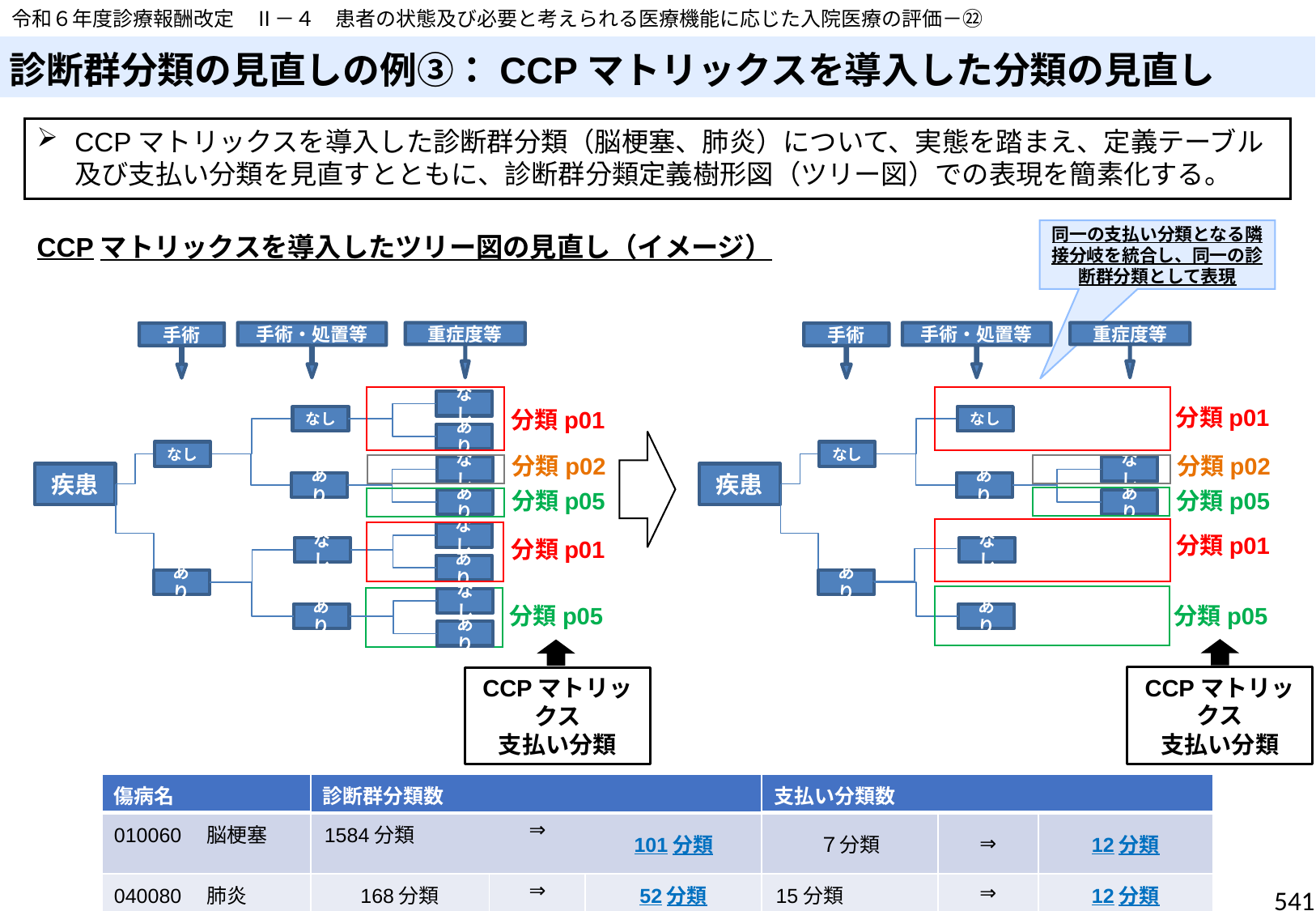

令和６年度診療報酬改定　Ⅱ－４　患者の状態及び必要と考えられる医療機能に応じた入院医療の評価－㉒
# 診断群分類の見直しの例③：CCPマトリックスを導入した分類の見直し
CCPマトリックスを導入した診断群分類（脳梗塞、肺炎）について、実態を踏まえ、定義テーブル及び支払い分類を見直すとともに、診断群分類定義樹形図（ツリー図）での表現を簡素化する。
同一の支払い分類となる隣接分岐を統合し、同一の診断群分類として表現
CCPマトリックスを導入したツリー図の見直し（イメージ）
手術・処置等
重症度等
手術
なし
分類p01
なし
あり
なし
なし
疾患
あり
あり
なし
なし
あり
あり
なし
あり
あり
CCPマトリックス
支払い分類

分類p02

分類p05

分類p01
分類p05

手術・処置等
重症度等
手術
分類p01
なし
なし
なし
疾患
あり
あり
なし
あり
あり
CCPマトリックス
支払い分類
分類p02
分類p05
分類p01
分類p05

| 傷病名 | 診断群分類数 |  |  | 支払い分類数 |  |  |
| --- | --- | --- | --- | --- | --- | --- |
| 010060　脳梗塞 | 1584分類 | ⇒ | 101分類 | ７分類 | ⇒ | 12分類 |
| 040080　肺炎 | 168分類 | ⇒ | 52分類 | 15分類 | ⇒ | 12分類 |
541